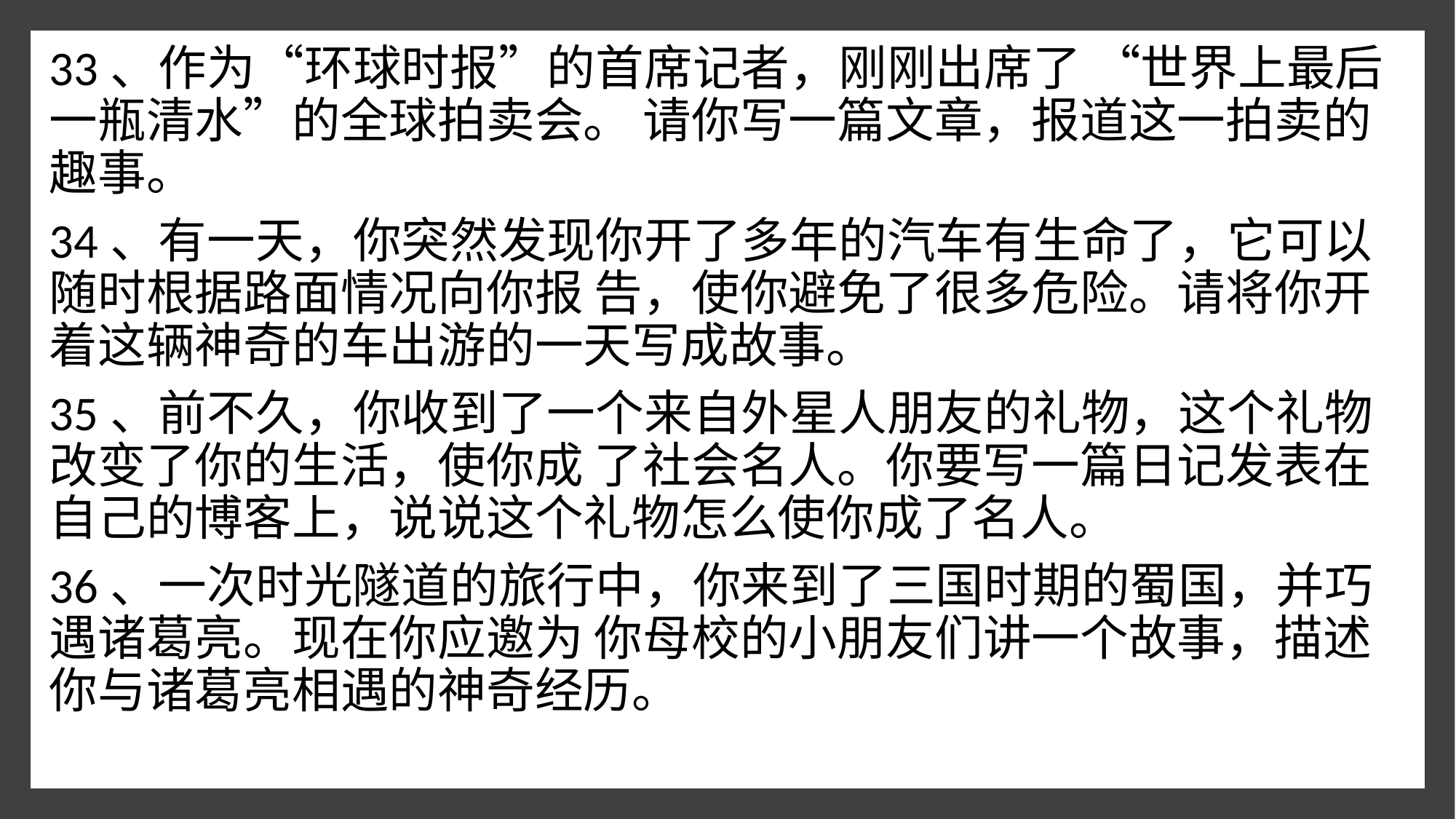

33、作为“环球时报”的首席记者，刚刚出席了 “世界上最后一瓶清水”的全球拍卖会。 请你写一篇文章，报道这一拍卖的趣事。
34、有一天，你突然发现你开了多年的汽车有生命了，它可以随时根据路面情况向你报 告，使你避免了很多危险。请将你开着这辆神奇的车出游的一天写成故事。
35、前不久，你收到了一个来自外星人朋友的礼物，这个礼物改变了你的生活，使你成 了社会名人。你要写一篇日记发表在自己的博客上，说说这个礼物怎么使你成了名人。
36、一次时光隧道的旅行中，你来到了三国时期的蜀国，并巧遇诸葛亮。现在你应邀为 你母校的小朋友们讲一个故事，描述你与诸葛亮相遇的神奇经历。